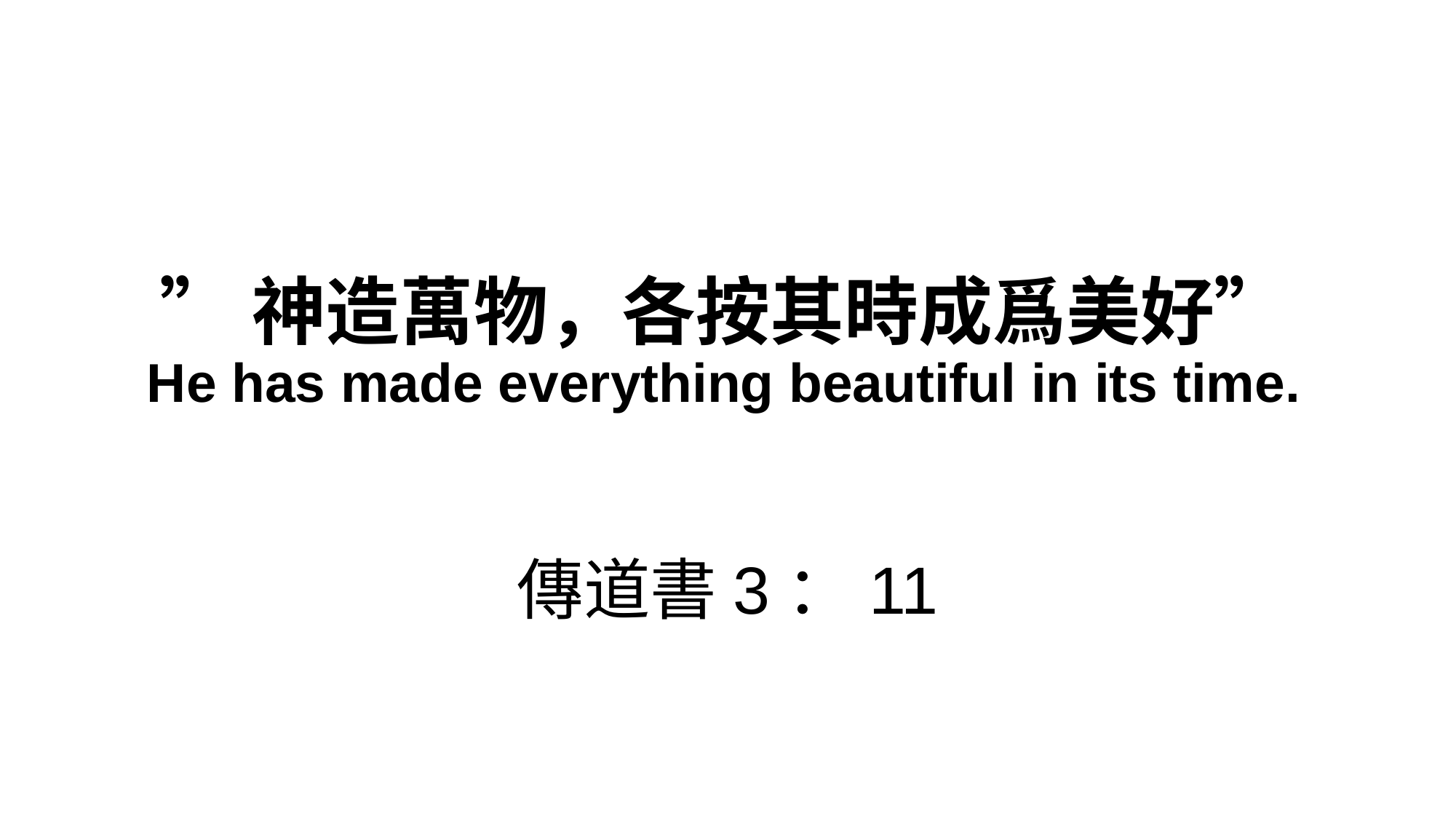

# ”神造萬物，各按其時成爲美好” He has made everything beautiful in its time.
傳道書3：11